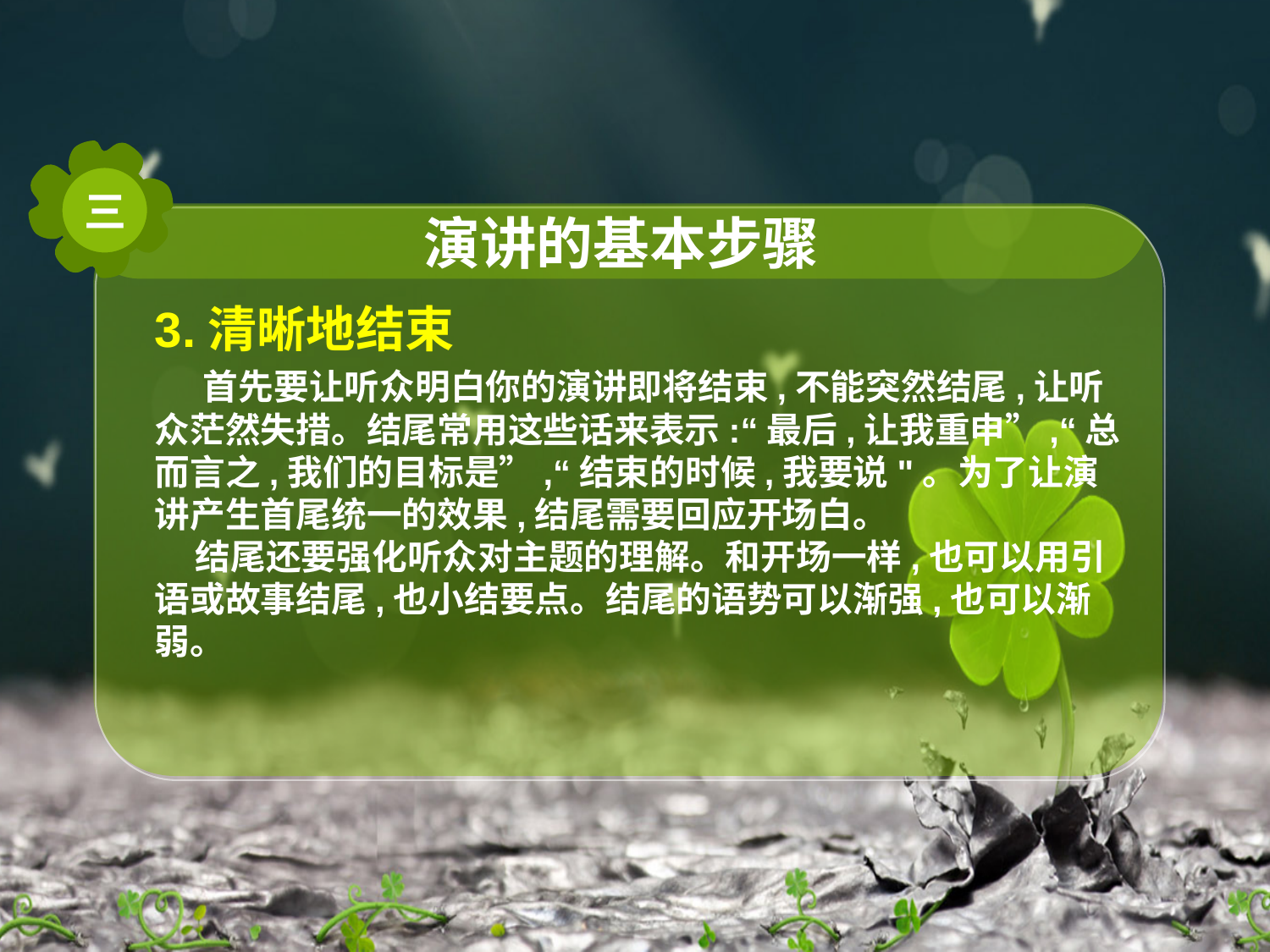

三

演讲的基本步骤

3.清晰地结束
    首先要让听众明白你的演讲即将结束,不能突然结尾,让听众茫然失措。结尾常用这些话来表示:“最后,让我重申”,“总而言之,我们的目标是”,“结束的时候,我要说"。为了让演讲产生首尾统一的效果,结尾需要回应开场白。
    结尾还要强化听众对主题的理解。和开场一样,也可以用引语或故事结尾,也小结要点。结尾的语势可以渐强,也可以渐弱。